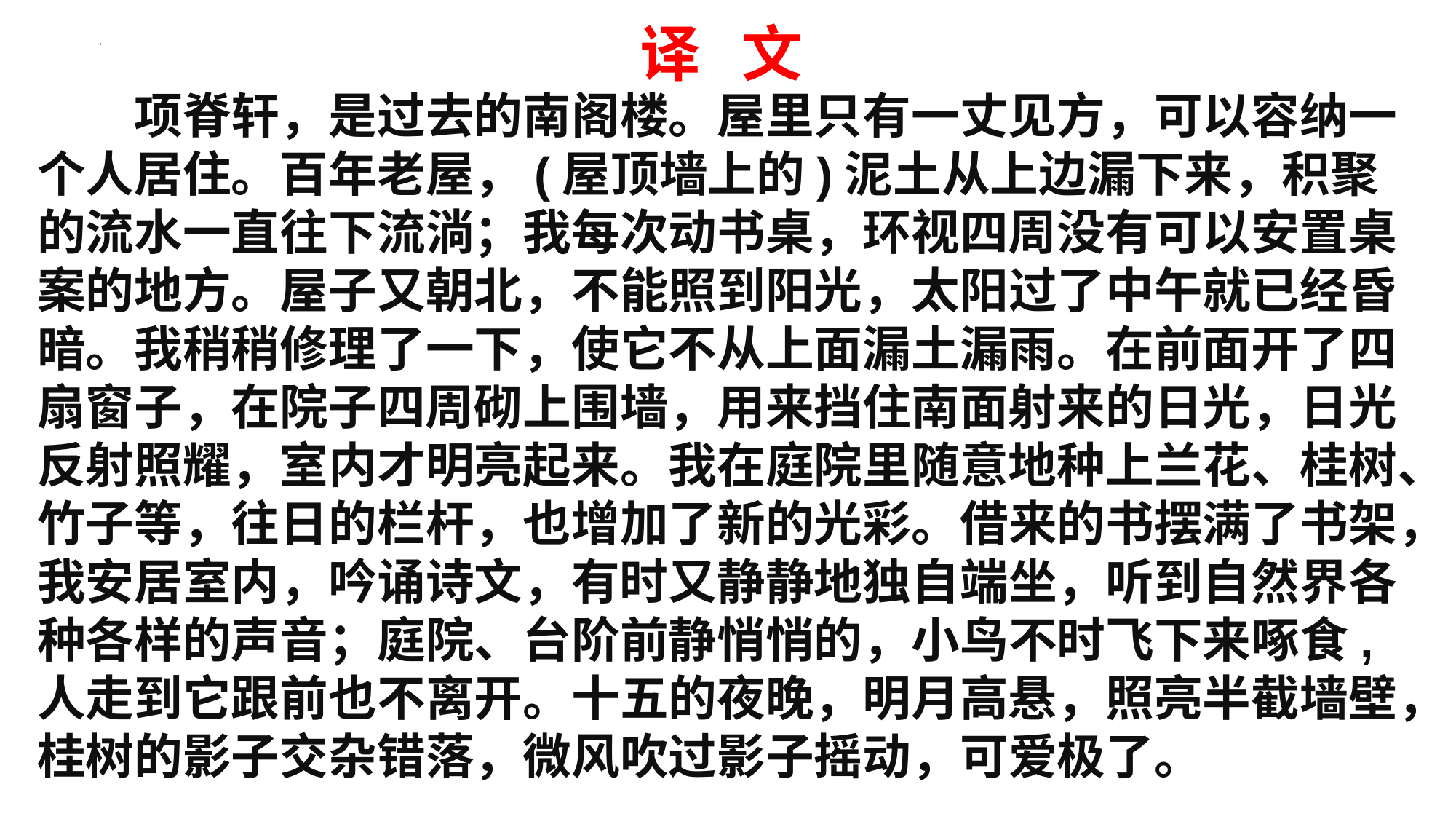

译   文
　　项脊轩，是过去的南阁楼。屋里只有一丈见方，可以容纳一个人居住。百年老屋，(屋顶墙上的)泥土从上边漏下来，积聚的流水一直往下流淌；我每次动书桌，环视四周没有可以安置桌案的地方。屋子又朝北，不能照到阳光，太阳过了中午就已经昏暗。我稍稍修理了一下，使它不从上面漏土漏雨。在前面开了四扇窗子，在院子四周砌上围墙，用来挡住南面射来的日光，日光反射照耀，室内才明亮起来。我在庭院里随意地种上兰花、桂树、竹子等，往日的栏杆，也增加了新的光彩。借来的书摆满了书架，我安居室内，吟诵诗文，有时又静静地独自端坐，听到自然界各种各样的声音；庭院、台阶前静悄悄的，小鸟不时飞下来啄食,人走到它跟前也不离开。十五的夜晚，明月高悬，照亮半截墙壁，桂树的影子交杂错落，微风吹过影子摇动，可爱极了。